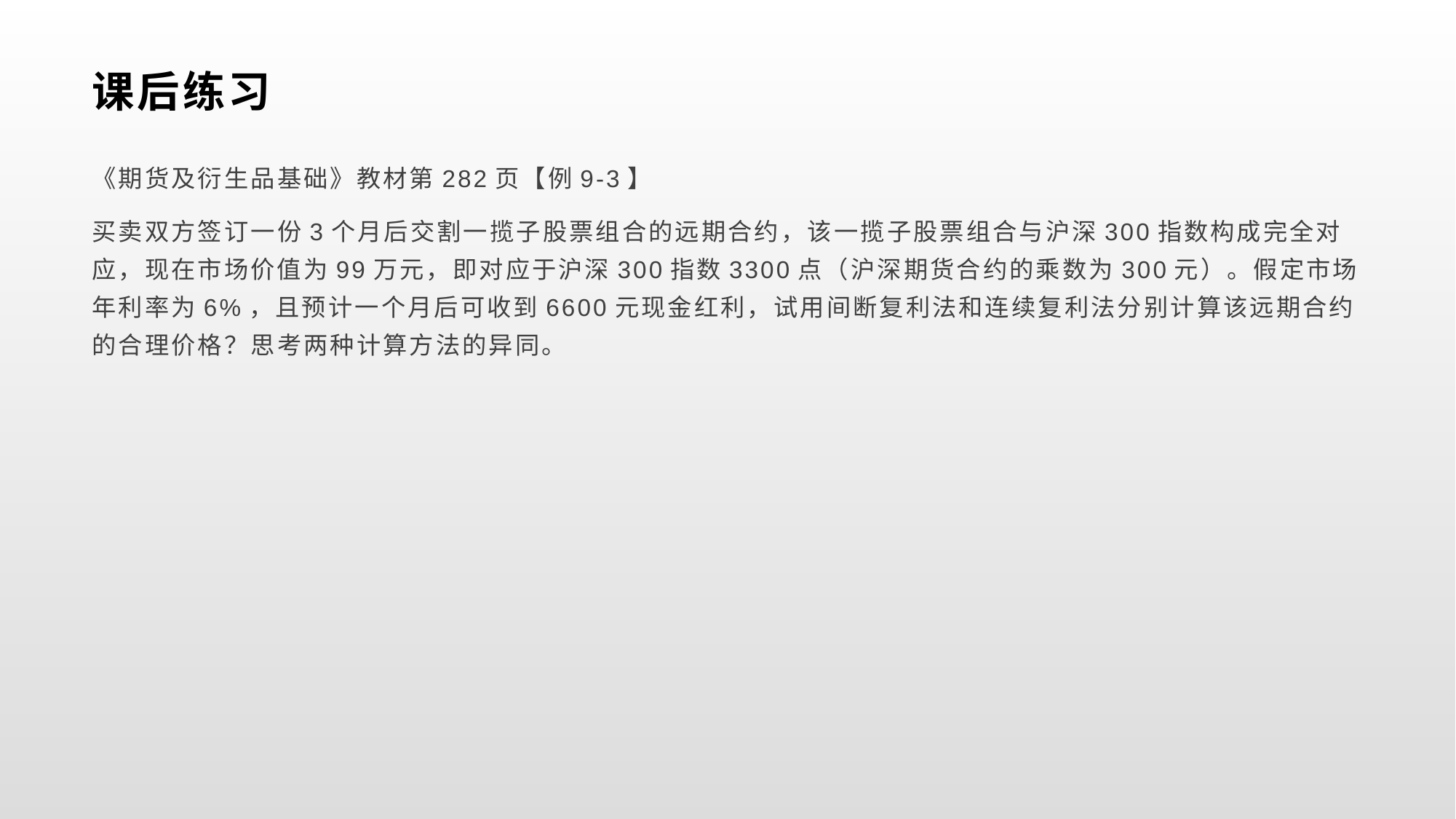

# 课后练习
《期货及衍生品基础》教材第282页【例9-3】
买卖双方签订一份3个月后交割一揽子股票组合的远期合约，该一揽子股票组合与沪深300指数构成完全对应，现在市场价值为99万元，即对应于沪深300指数3300点（沪深期货合约的乘数为300元）。假定市场年利率为6%，且预计一个月后可收到6600元现金红利，试用间断复利法和连续复利法分别计算该远期合约的合理价格？思考两种计算方法的异同。